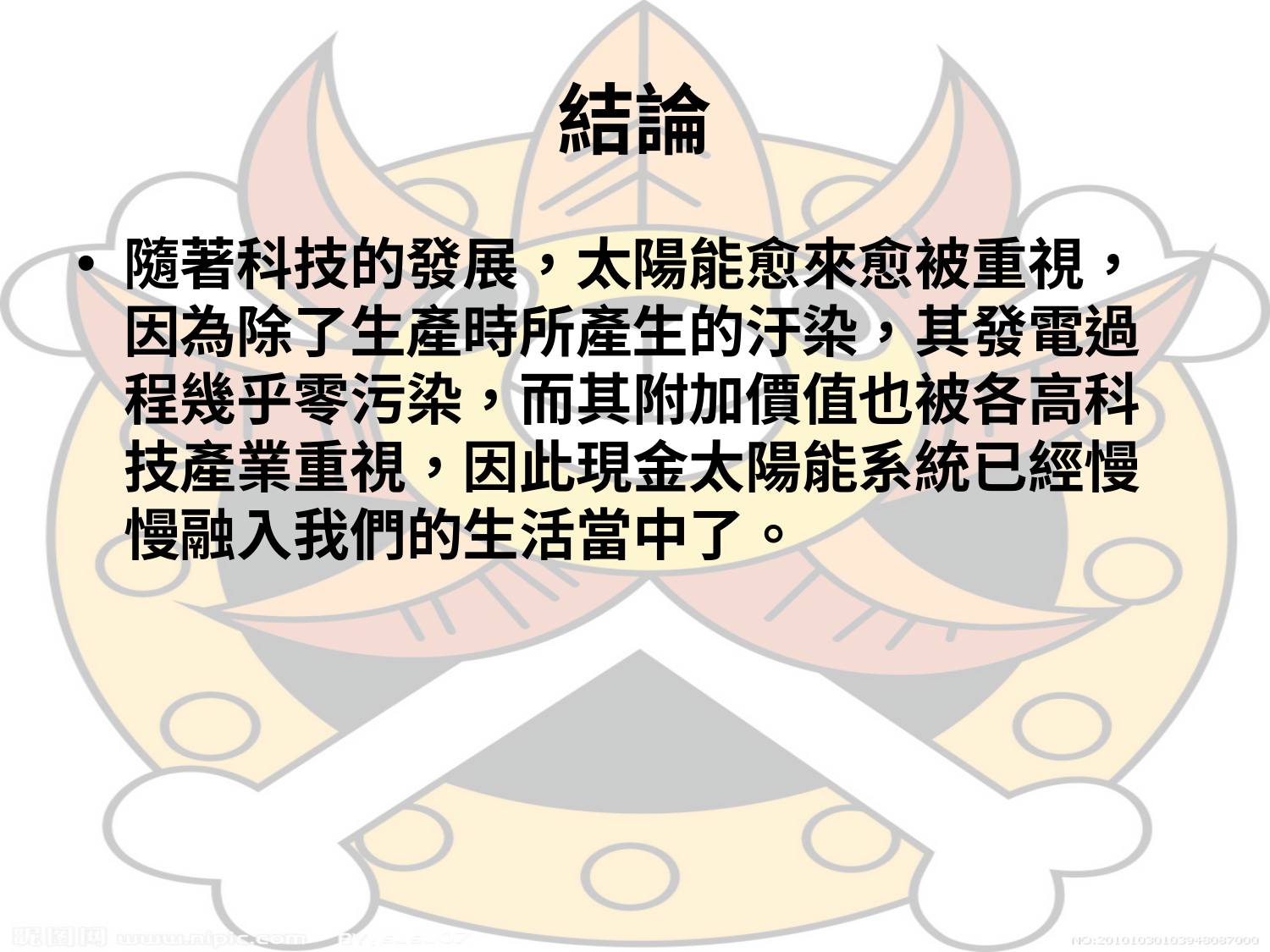

# 結論
隨著科技的發展，太陽能愈來愈被重視，因為除了生產時所產生的汙染，其發電過程幾乎零污染，而其附加價值也被各高科技產業重視，因此現金太陽能系統已經慢慢融入我們的生活當中了。